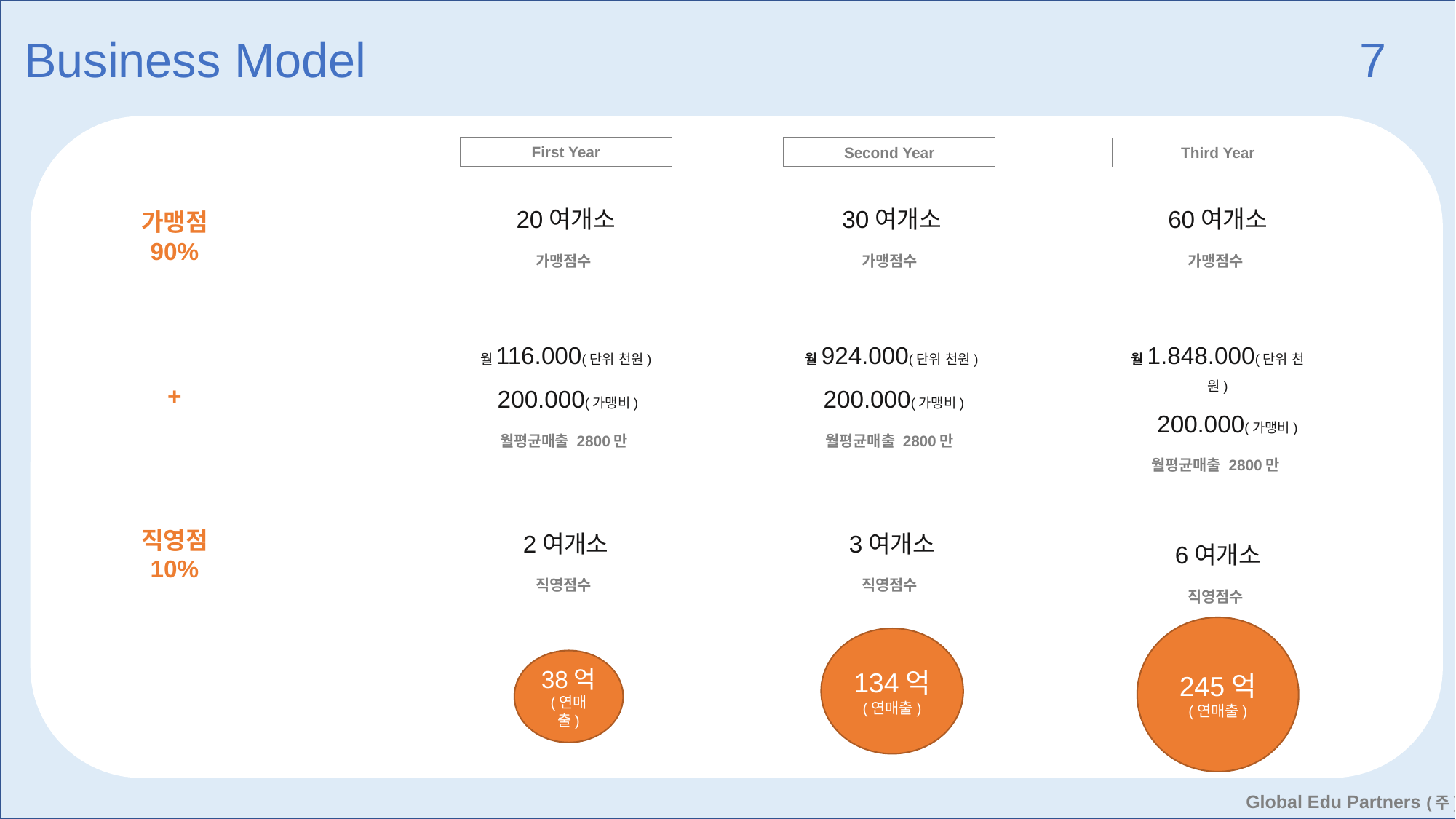

Business Model                                                                          7
#

First Year
Second Year
Third Year
30여개소

가맹점수

60여개소

가맹점수

20여개소

가맹점수

가맹점
90%

월924.000(단위 천원)
 200.000(가맹비)

월평균매출 2800만

월1.848.000(단위 천원)
     200.000(가맹비)

월평균매출 2800만

월116.000(단위 천원)
 200.000(가맹비)

월평균매출 2800만

+
2여개소

직영점수

3여개소

직영점수

직영점
10%
6여개소

직영점수

245억
(연매출)
134억
(연매출)
38억
(연매출)
Global Edu Partners (주)